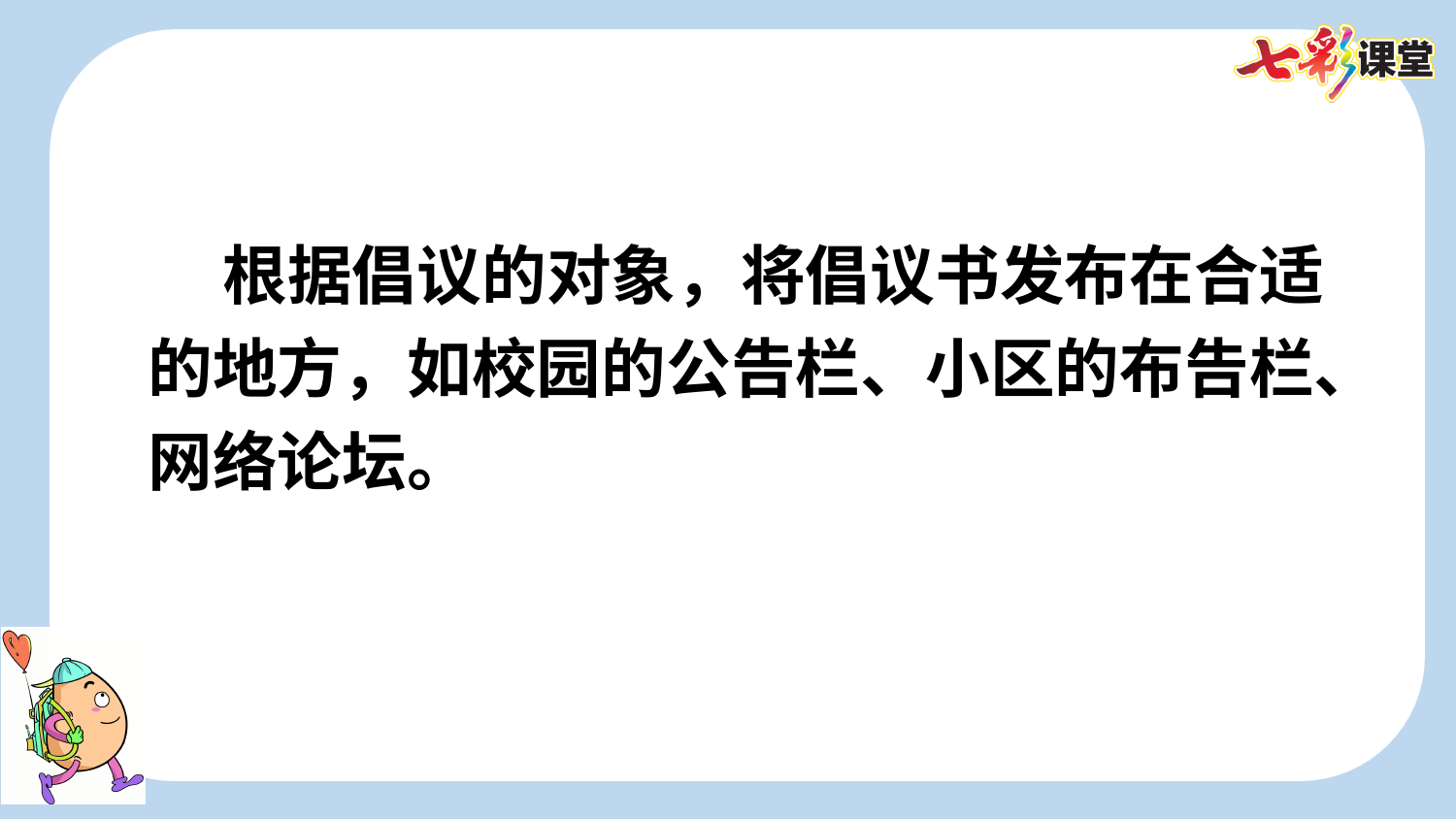

根据倡议的对象，将倡议书发布在合适的地方，如校园的公告栏、小区的布告栏、网络论坛。